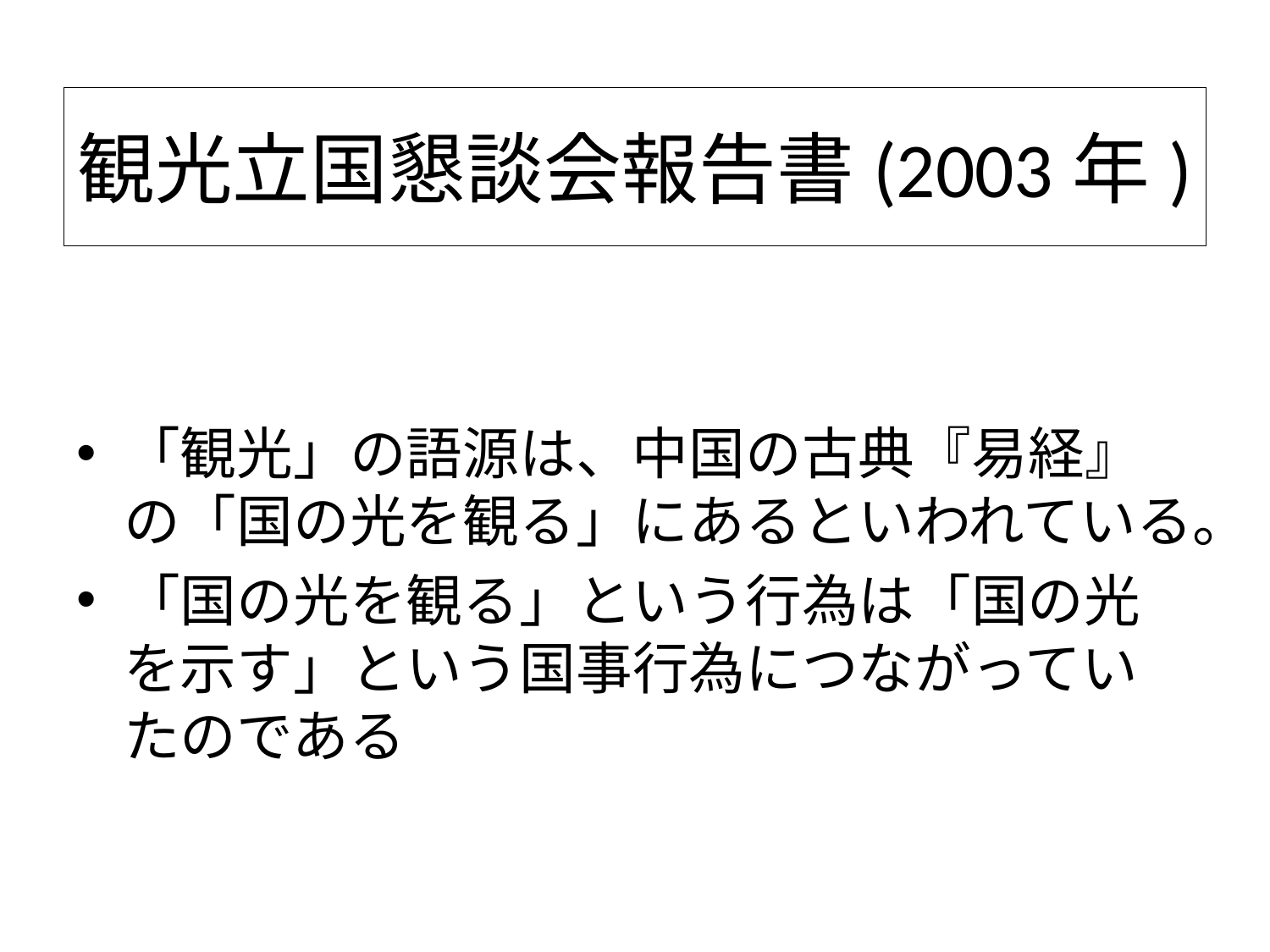

# 観光立国懇談会報告書(2003年)
「観光」の語源は、中国の古典『易経』の「国の光を観る」にあるといわれている。
「国の光を観る」という行為は「国の光を示す」という国事行為につながっていたのである